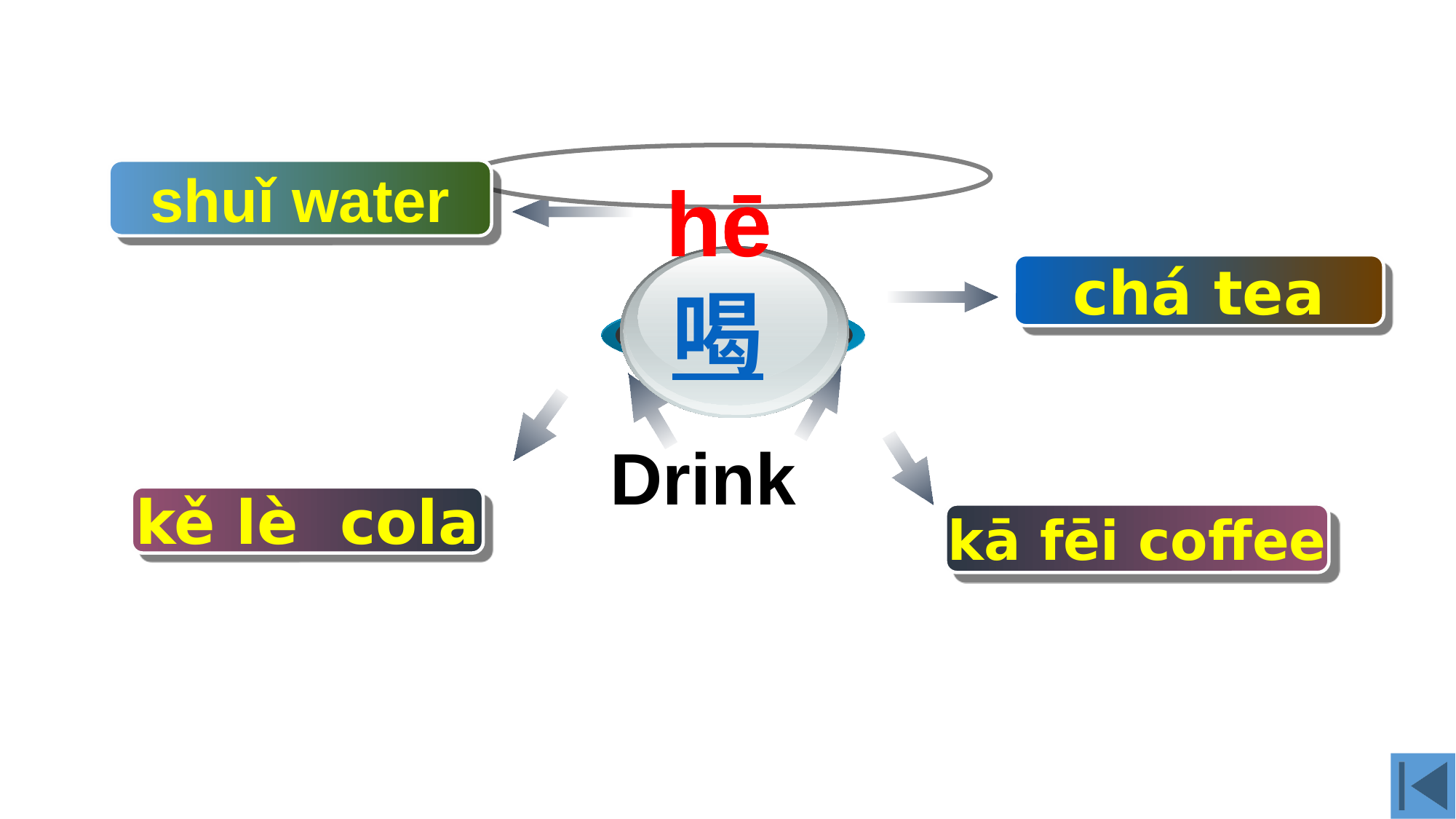

shuǐ water
hē
hē
hē

喝

喝

喝

chá tea

Drink

kě lè  cola
kā fēi coffee